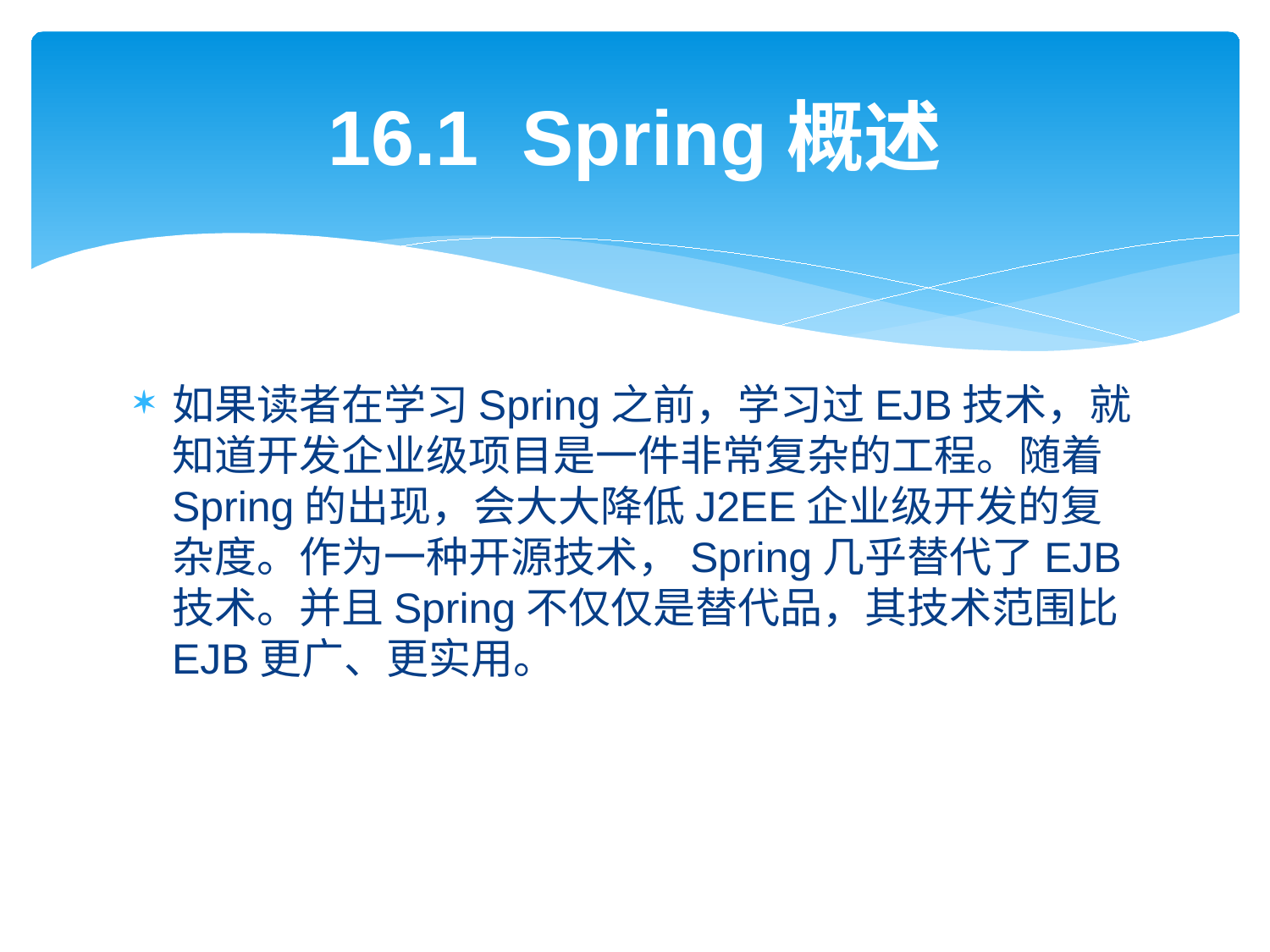

# 16.1  Spring概述
如果读者在学习Spring之前，学习过EJB技术，就知道开发企业级项目是一件非常复杂的工程。随着Spring的出现，会大大降低J2EE企业级开发的复杂度。作为一种开源技术，Spring几乎替代了EJB技术。并且Spring不仅仅是替代品，其技术范围比EJB更广、更实用。